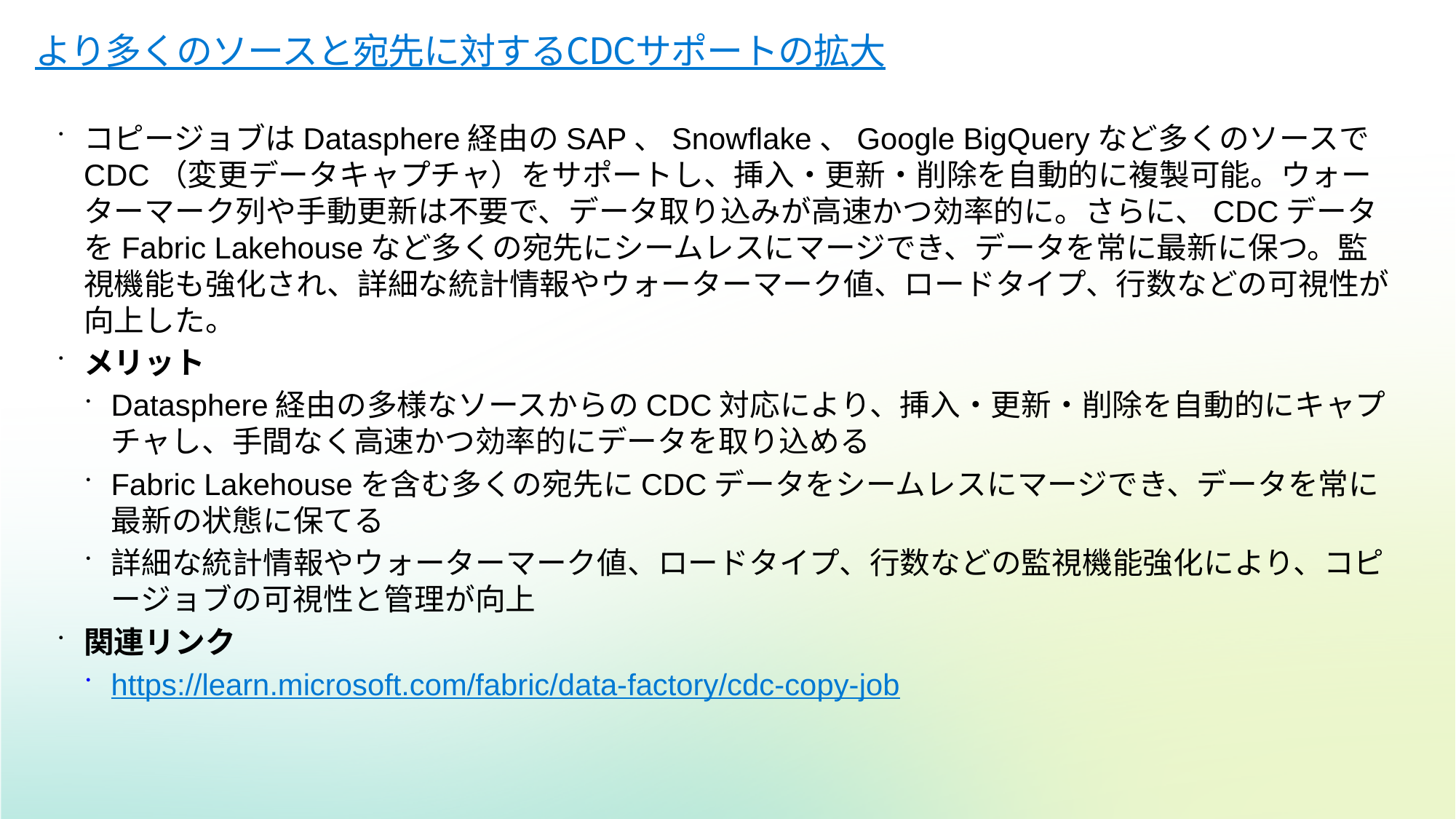

# より多くのソースと宛先に対するCDCサポートの拡大
コピージョブはDatasphere経由のSAP、Snowflake、Google BigQueryなど多くのソースでCDC（変更データキャプチャ）をサポートし、挿入・更新・削除を自動的に複製可能。ウォーターマーク列や手動更新は不要で、データ取り込みが高速かつ効率的に。さらに、CDCデータをFabric Lakehouseなど多くの宛先にシームレスにマージでき、データを常に最新に保つ。監視機能も強化され、詳細な統計情報やウォーターマーク値、ロードタイプ、行数などの可視性が向上した。
メリット
Datasphere経由の多様なソースからのCDC対応により、挿入・更新・削除を自動的にキャプチャし、手間なく高速かつ効率的にデータを取り込める
Fabric Lakehouseを含む多くの宛先にCDCデータをシームレスにマージでき、データを常に最新の状態に保てる
詳細な統計情報やウォーターマーク値、ロードタイプ、行数などの監視機能強化により、コピージョブの可視性と管理が向上
関連リンク
https://learn.microsoft.com/fabric/data-factory/cdc-copy-job